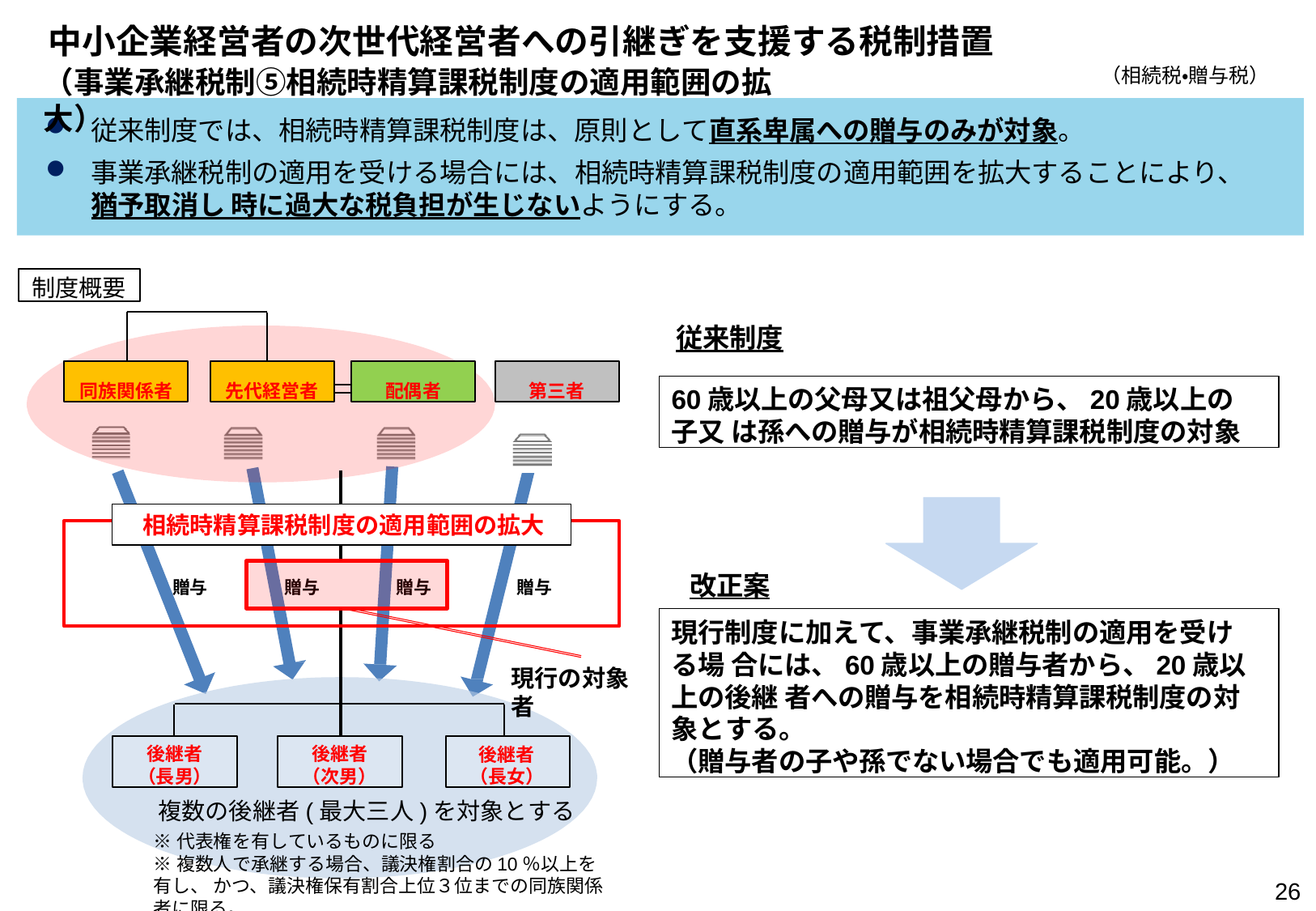

# 中小企業経営者の次世代経営者への引継ぎを支援する税制措置
（相続税・贈与税）
（事業承継税制⑤相続時精算課税制度の適用範囲の拡大）

従来制度では、相続時精算課税制度は、原則として直系卑属への贈与のみが対象。
事業承継税制の適用を受ける場合には、相続時精算課税制度の適用範囲を拡大することにより、猶予取消し 時に過大な税負担が生じないようにする。
制度概要

従来制度

同族関係者
先代経営者
配偶者
第三者
60歳以上の父母又は祖父母から、20歳以上の子又 は孫への贈与が相続時精算課税制度の対象

相続時精算課税制度の適用範囲の拡大

改正案
贈与
贈与
贈与	贈与

現行制度に加えて、事業承継税制の適用を受ける場 合には、60歳以上の贈与者から、20歳以上の後継 者への贈与を相続時精算課税制度の対象とする。
（贈与者の子や孫でない場合でも適用可能。）

現行の対象者

後継者
（長男）
後継者
（次男）
後継者
（長女）
複数の後継者(最大三人)を対象とする
※代表権を有しているものに限る
※複数人で承継する場合、議決権割合の10％以上を有し、 かつ、議決権保有割合上位３位までの同族関係者に限る。
26